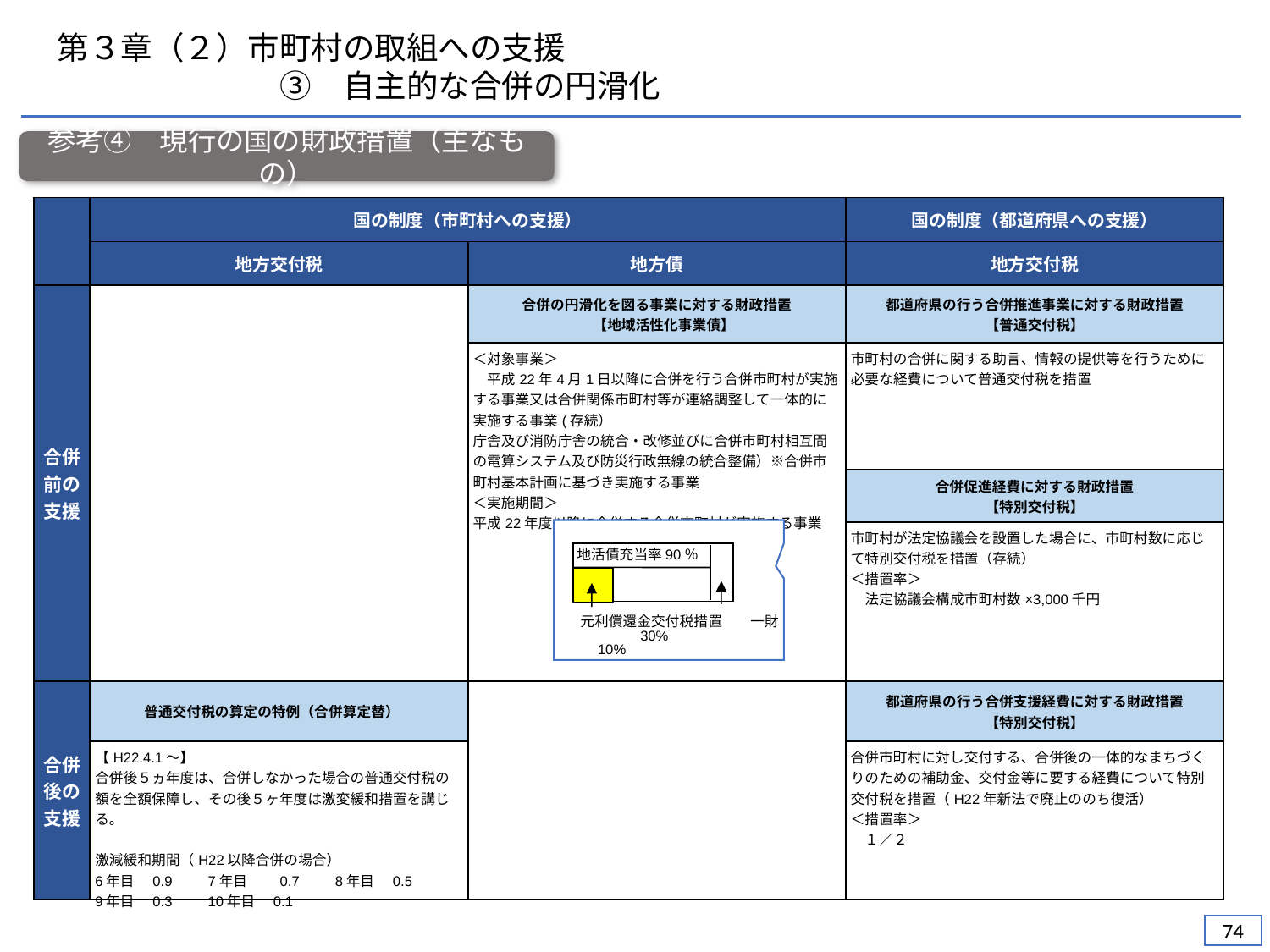

第３章（２）市町村の取組への支援
　　　　　　　③　自主的な合併の円滑化

参考④　現行の国の財政措置（主なもの）
|  | 国の制度（市町村への支援） |  | 国の制度（都道府県への支援） |
| --- | --- | --- | --- |
|  | 地方交付税 | 地方債 | 地方交付税 |
| 合併前の支援 |  | 合併の円滑化を図る事業に対する財政措置 　【地域活性化事業債】 | 都道府県の行う合併推進事業に対する財政措置 【普通交付税】 |
|  |  | ＜対象事業＞ 　平成22年4月1日以降に合併を行う合併市町村が実施する事業又は合併関係市町村等が連絡調整して一体的に実施する事業(存続） 庁舎及び消防庁舎の統合・改修並びに合併市町村相互間の電算システム及び防災行政無線の統合整備）※合併市町村基本計画に基づき実施する事業 ＜実施期間＞ 平成22年度以降に合併する合併市町村が実施する事業 | 市町村の合併に関する助言、情報の提供等を行うために必要な経費について普通交付税を措置 |
|  |  |  | 合併促進経費に対する財政措置 【特別交付税】 |
|  |  |  | 市町村が法定協議会を設置した場合に、市町村数に応じて特別交付税を措置（存続） ＜措置率＞ 　法定協議会構成市町村数×3,000千円 |
| 合併後の支援 | 普通交付税の算定の特例（合併算定替） |  | 都道府県の行う合併支援経費に対する財政措置 【特別交付税】 |
|  | 【H22.4.1～】 合併後５ヵ年度は、合併しなかった場合の普通交付税の額を全額保障し、その後５ヶ年度は激変緩和措置を講じる。 激減緩和期間（H22以降合併の場合） 6年目　0.9　　7年目　　0.7　　8年目　0.5 9年目　0.3　　10年目　0.1 |  | 合併市町村に対し交付する、合併後の一体的なまちづくりのための補助金、交付金等に要する経費について特別交付税を措置（H22年新法で廃止ののち復活） ＜措置率＞ 　１／２ |

地活債充当率90％

元利償還金交付税措置　　一財
　　　　30%　　　　　　　　　　10%
74